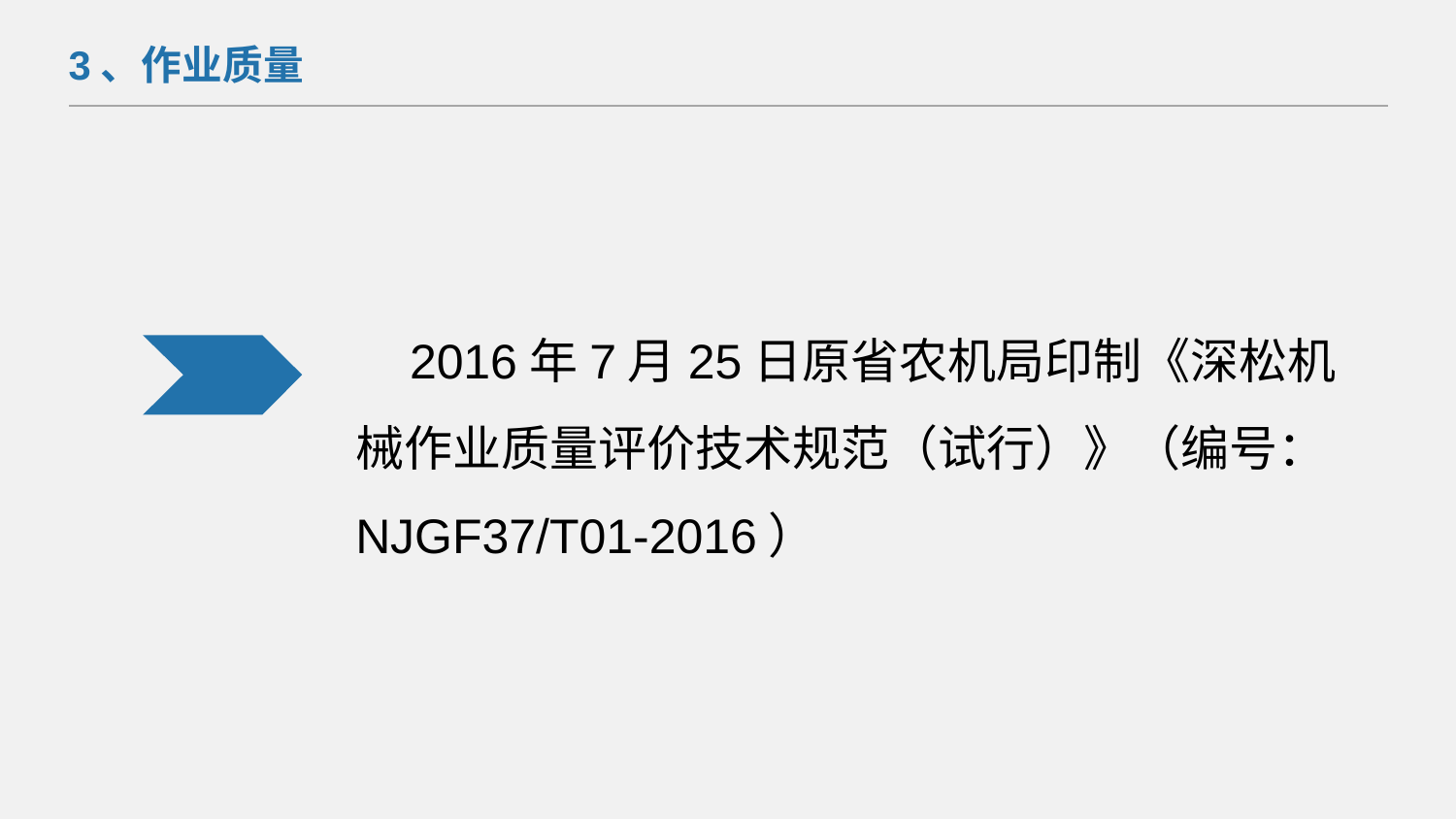

3、作业质量
    2016年7月25日原省农机局印制《深松机械作业质量评价技术规范（试行）》（编号：NJGF37/T01-2016）